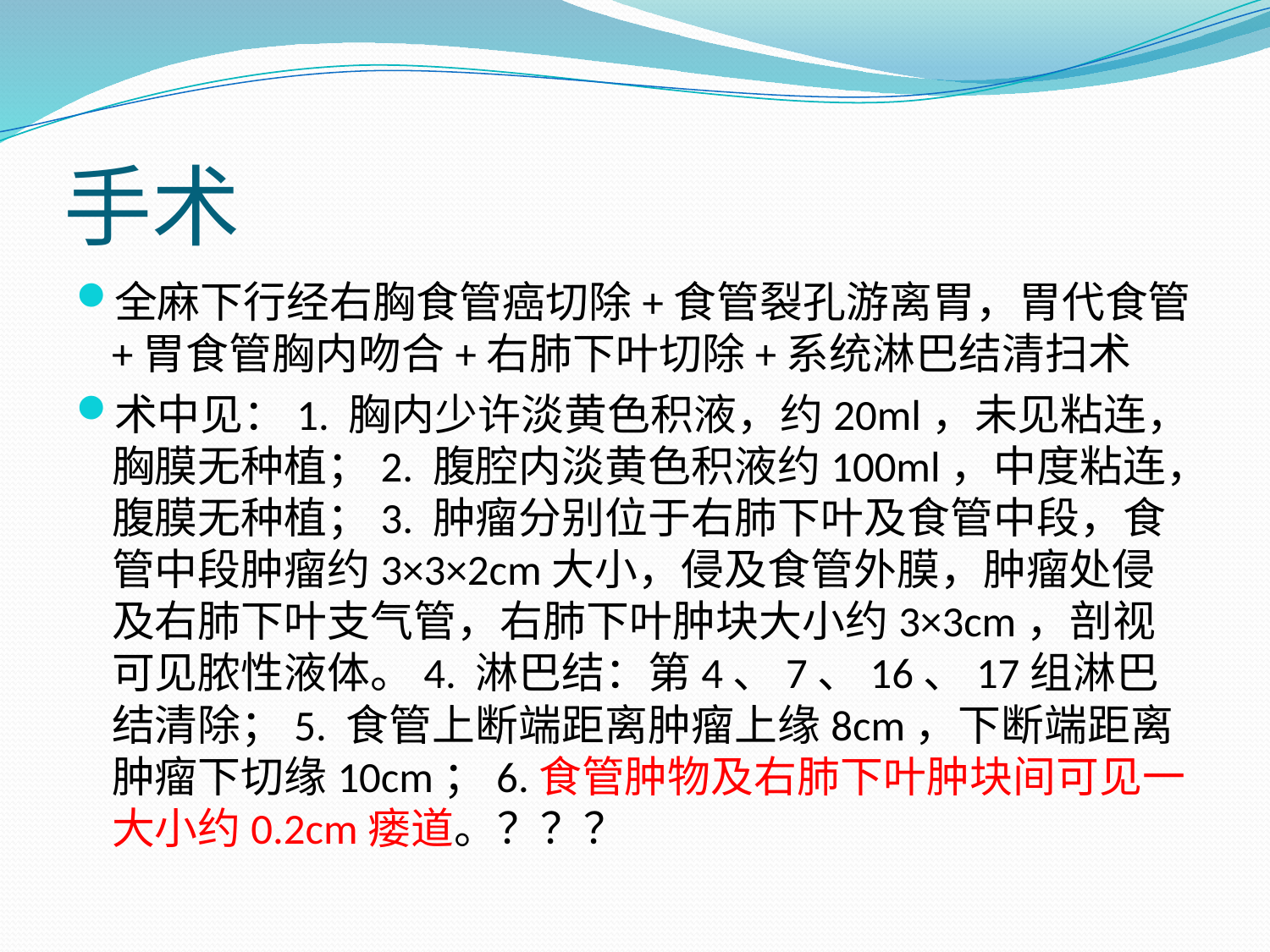

# 手术
全麻下行经右胸食管癌切除+食管裂孔游离胃，胃代食管+胃食管胸内吻合+右肺下叶切除+系统淋巴结清扫术
术中见：1. 胸内少许淡黄色积液，约20ml，未见粘连，胸膜无种植；2. 腹腔内淡黄色积液约100ml，中度粘连，腹膜无种植；3. 肿瘤分别位于右肺下叶及食管中段，食管中段肿瘤约3×3×2cm大小，侵及食管外膜，肿瘤处侵及右肺下叶支气管，右肺下叶肿块大小约3×3cm，剖视可见脓性液体。4. 淋巴结：第4、7、16、17组淋巴结清除；5. 食管上断端距离肿瘤上缘8cm，下断端距离肿瘤下切缘10cm；6.食管肿物及右肺下叶肿块间可见一大小约0.2cm瘘道。？？？